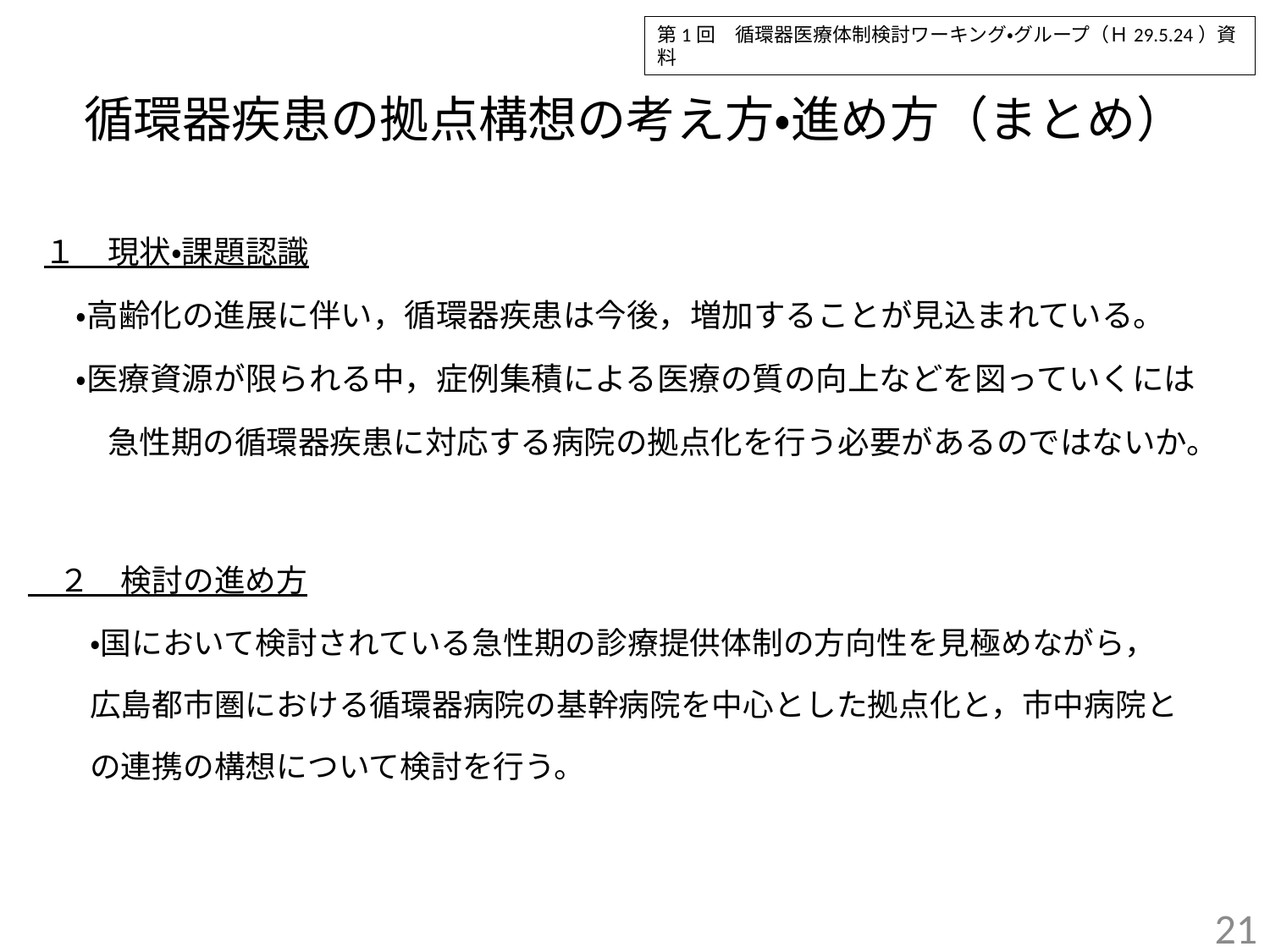

第1回　循環器医療体制検討ワーキング・グループ（Ｈ29.5.24）資料
# 循環器疾患の拠点構想の考え方・進め方（まとめ）
１　現状・課題認識
　・高齢化の進展に伴い，循環器疾患は今後，増加することが見込まれている。
　・医療資源が限られる中，症例集積による医療の質の向上などを図っていくには
　　急性期の循環器疾患に対応する病院の拠点化を行う必要があるのではないか。

　２　検討の進め方
　　・国において検討されている急性期の診療提供体制の方向性を見極めながら，
　　広島都市圏における循環器病院の基幹病院を中心とした拠点化と，市中病院と
　　の連携の構想について検討を行う。
21